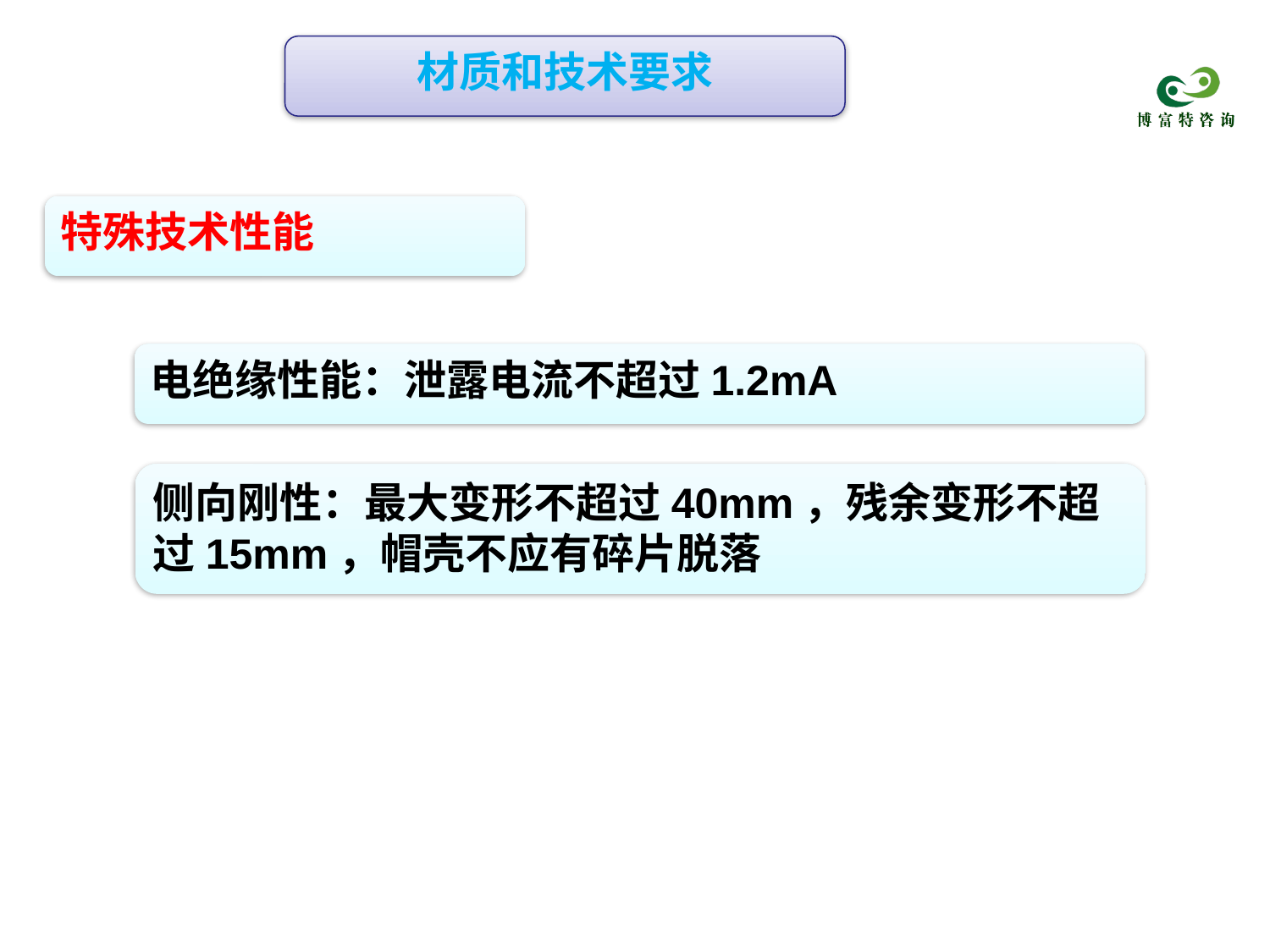

材质和技术要求
特殊技术性能
电绝缘性能：泄露电流不超过1.2mA
侧向刚性：最大变形不超过40mm，残余变形不超过15mm，帽壳不应有碎片脱落